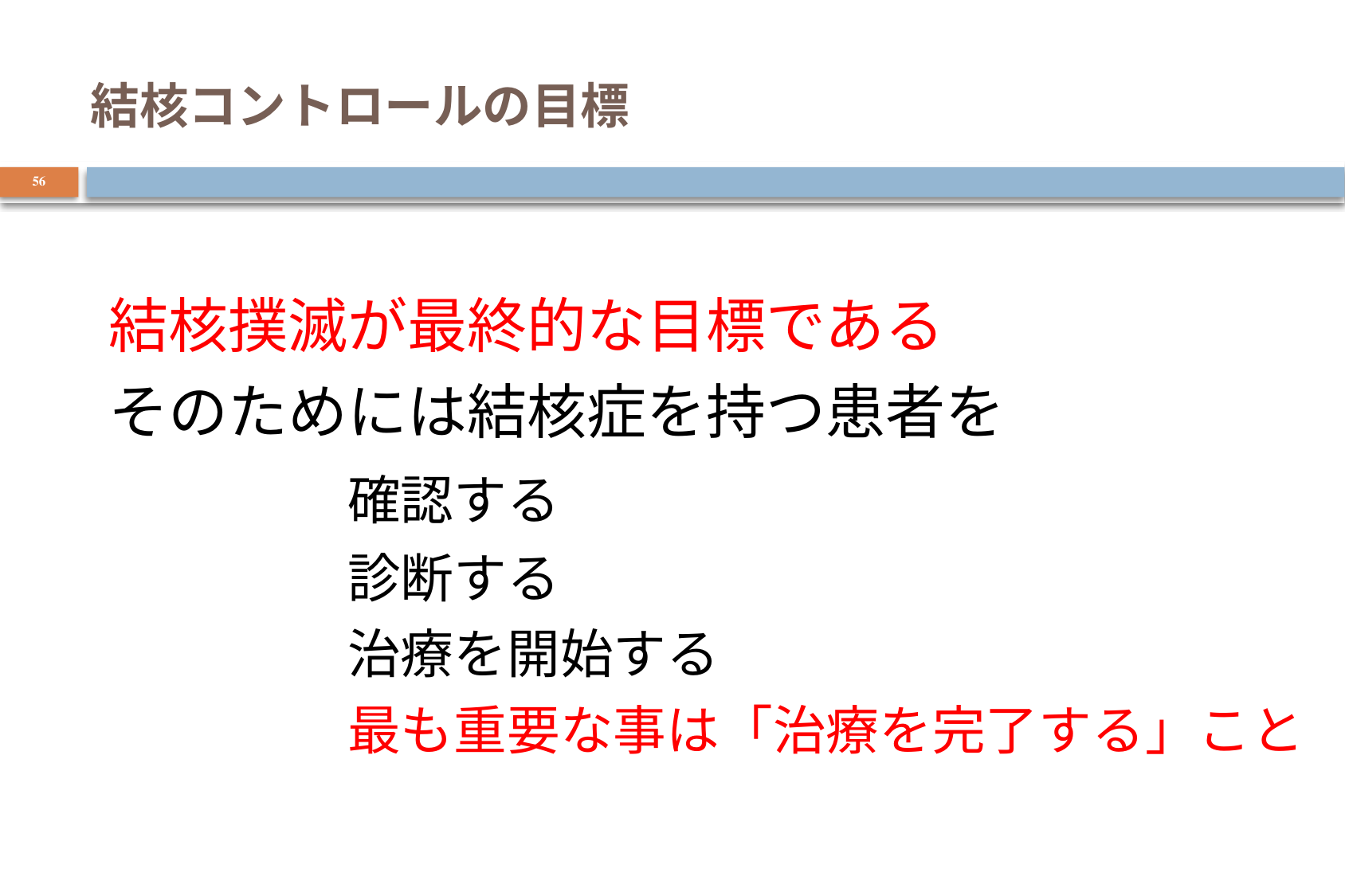

# 結核コントロールの目標
56
結核撲滅が最終的な目標である
そのためには結核症を持つ患者を
		確認する
		診断する
		治療を開始する
		最も重要な事は「治療を完了する」こと